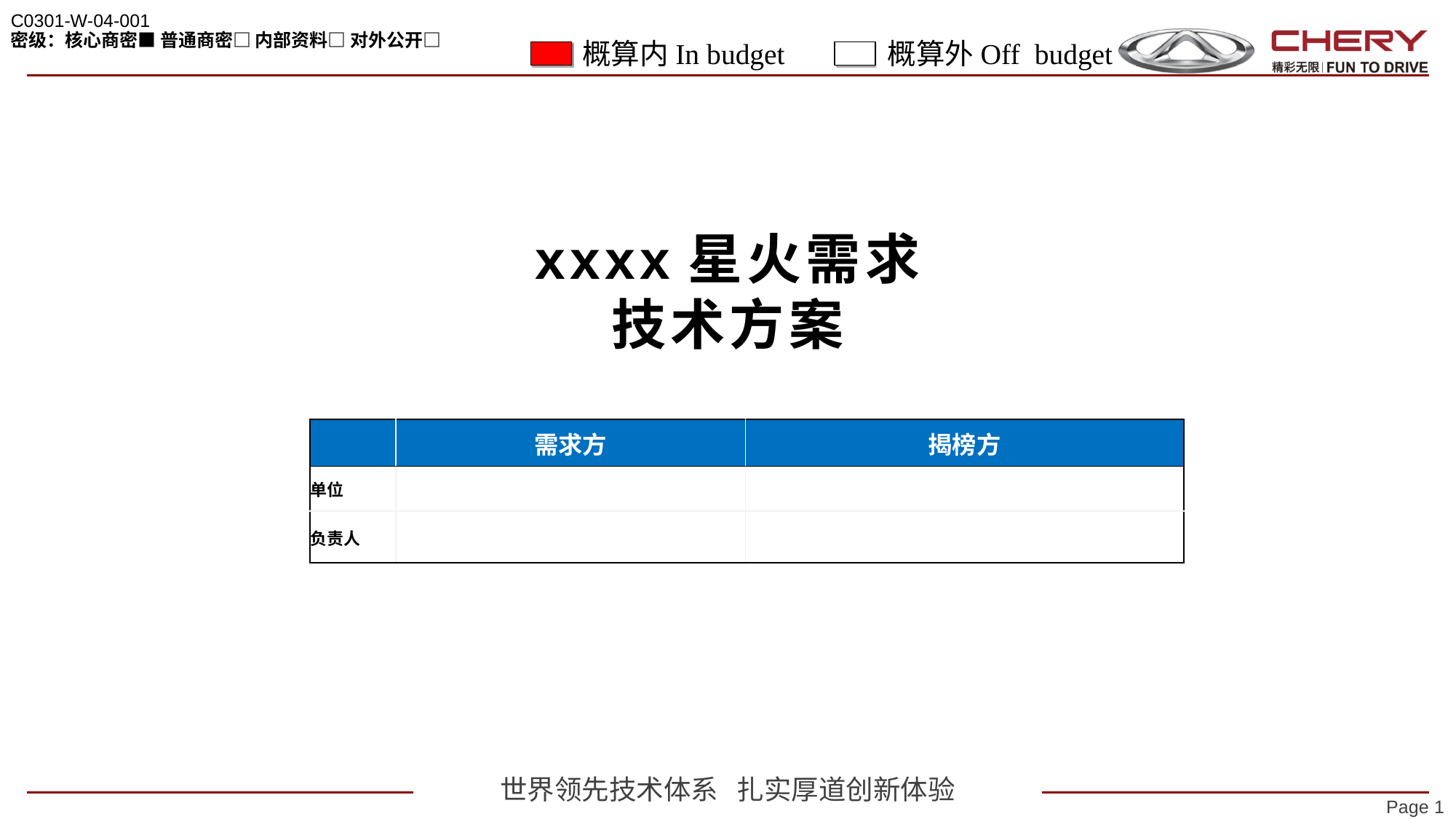

C0301-W-04-001
密级：核心商密■ 普通商密□ 内部资料□ 对外公开□
概算内In budget
概算外Off  budget

xxxx星火需求
技术方案
|  | 需求方 | 揭榜方 |
| --- | --- | --- |
| 单位 |  |  |
| 负责人 |  |  |
Page 1